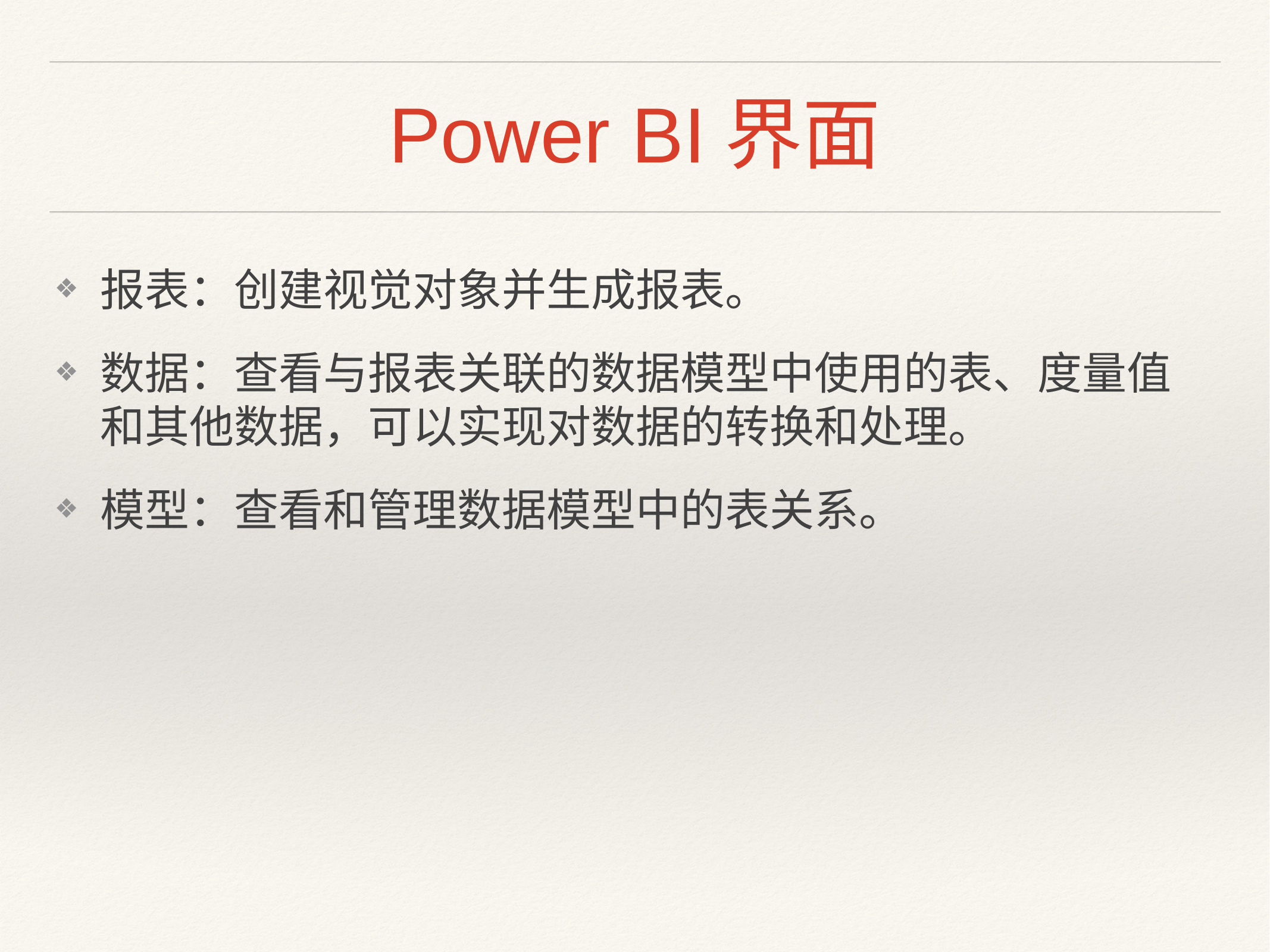

# Power BI界面
报表：创建视觉对象并生成报表。
数据：查看与报表关联的数据模型中使用的表、度量值和其他数据，可以实现对数据的转换和处理。
模型：查看和管理数据模型中的表关系。